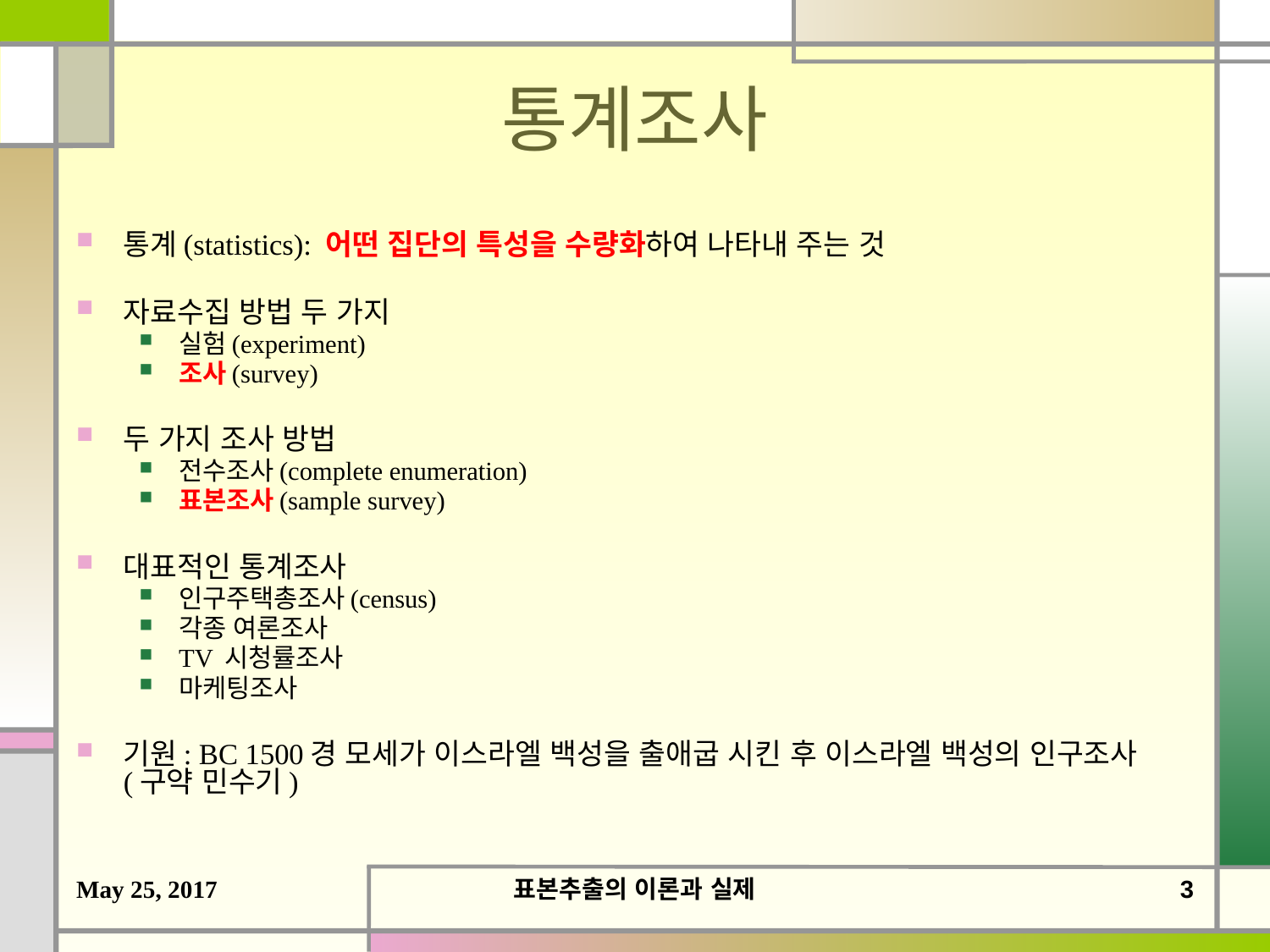

# 통계조사
통계(statistics): 어떤 집단의 특성을 수량화하여 나타내 주는 것

자료수집 방법 두 가지
실험(experiment)
조사(survey)

두 가지 조사 방법
전수조사(complete enumeration)
표본조사(sample survey)

대표적인 통계조사
인구주택총조사(census)
각종 여론조사
TV 시청률조사
마케팅조사

기원: BC 1500경 모세가 이스라엘 백성을 출애굽 시킨 후 이스라엘 백성의 인구조사 (구약 민수기)
May 25, 2017
표본추출의 이론과 실제

3